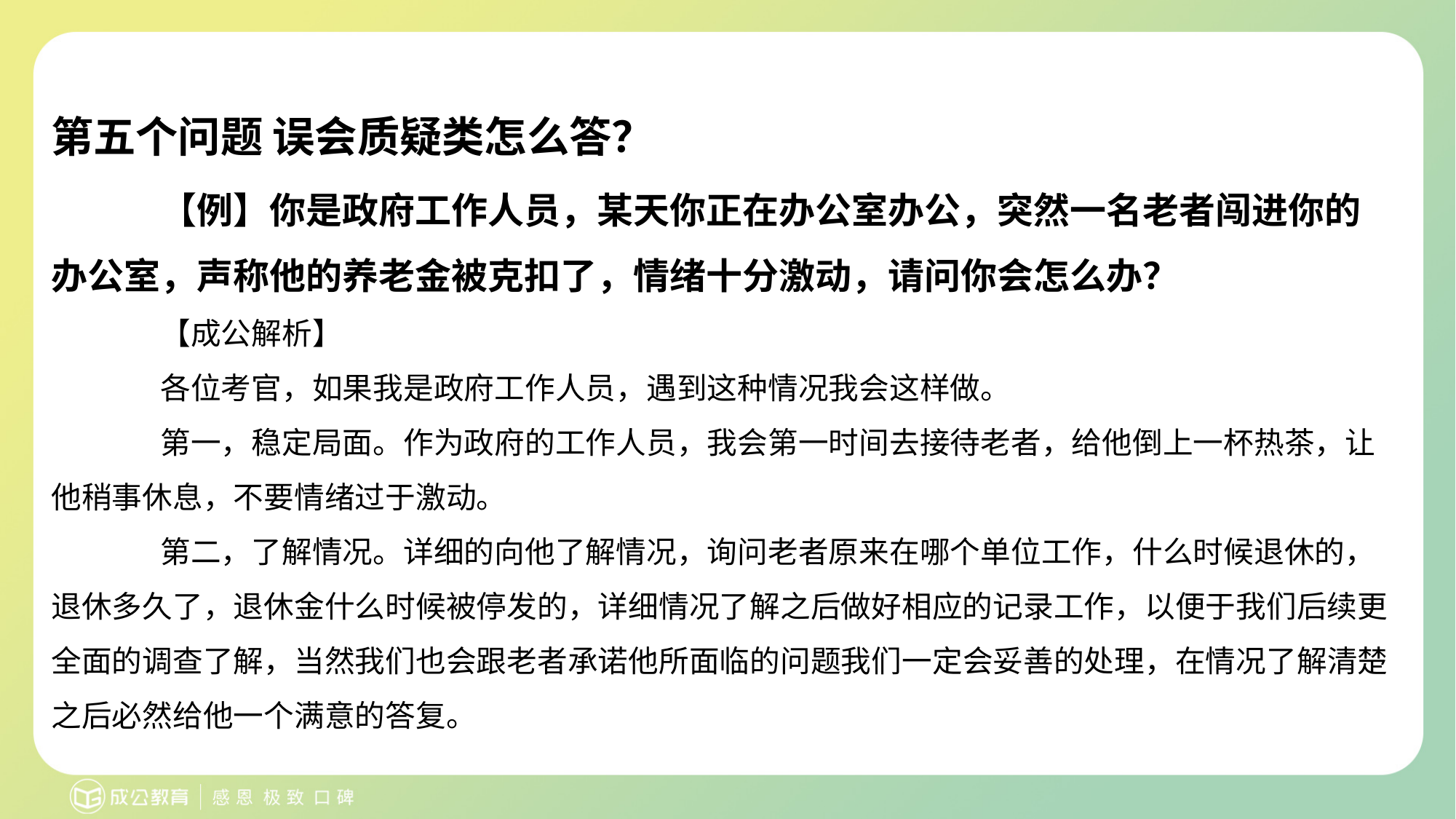

# 第五个问题 误会质疑类怎么答？
【例】你是政府工作人员，某天你正在办公室办公，突然一名老者闯进你的办公室，声称他的养老金被克扣了，情绪十分激动，请问你会怎么办？
【成公解析】
各位考官，如果我是政府工作人员，遇到这种情况我会这样做。
第一，稳定局面。作为政府的工作人员，我会第一时间去接待老者，给他倒上一杯热茶，让他稍事休息，不要情绪过于激动。
第二，了解情况。详细的向他了解情况，询问老者原来在哪个单位工作，什么时候退休的，退休多久了，退休金什么时候被停发的，详细情况了解之后做好相应的记录工作，以便于我们后续更全面的调查了解，当然我们也会跟老者承诺他所面临的问题我们一定会妥善的处理，在情况了解清楚之后必然给他一个满意的答复。